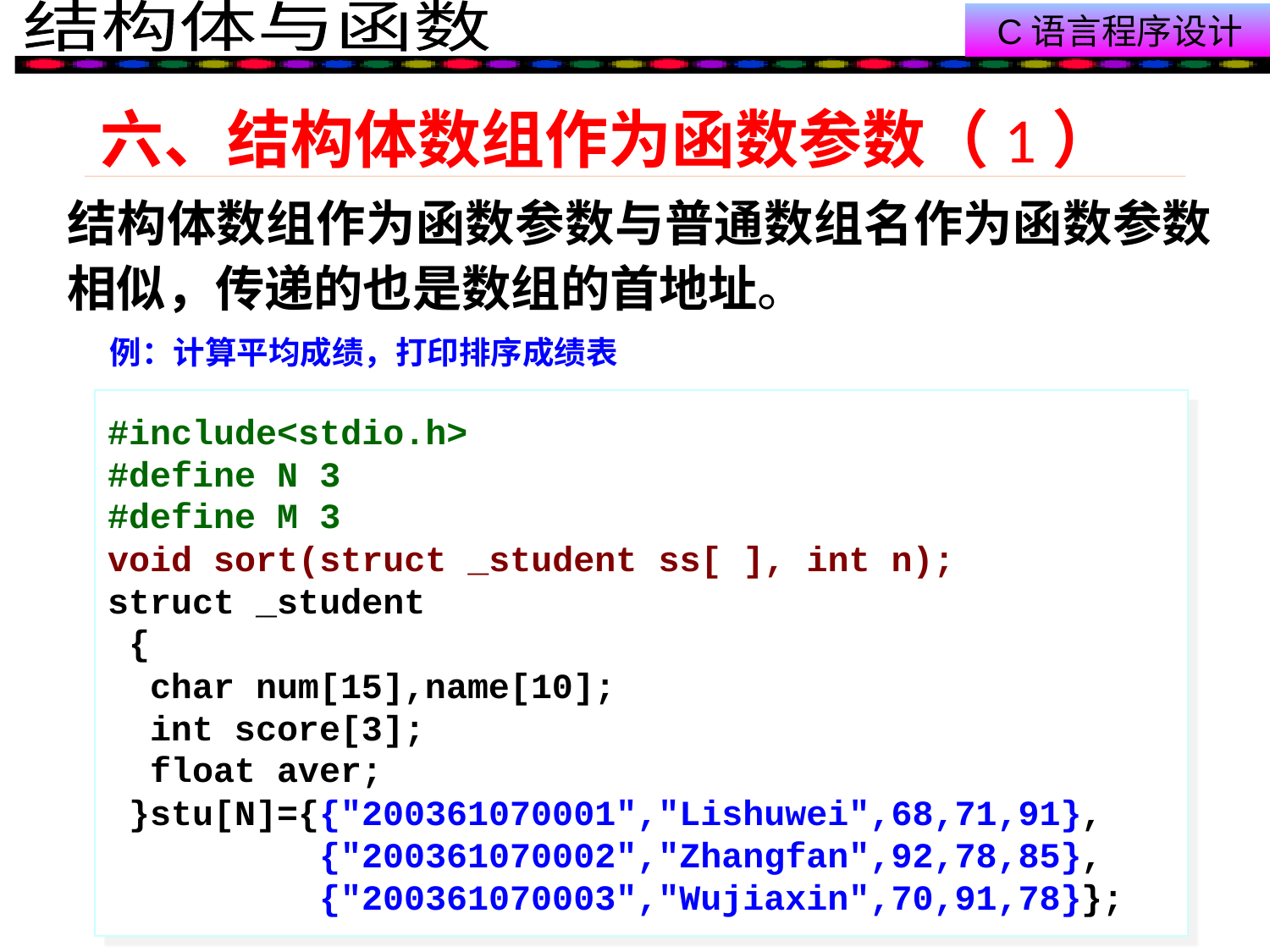

# 六、结构体数组作为函数参数（1）
结构体数组作为函数参数与普通数组名作为函数参数相似，传递的也是数组的首地址。
例：计算平均成绩，打印排序成绩表
#include<stdio.h>
#define N 3
#define M 3
void sort(struct _student ss[ ], int n);
struct _student
 {
  char num[15],name[10];
  int score[3];
  float aver;
 }stu[N]={{"200361070001","Lishuwei",68,71,91},
          {"200361070002","Zhangfan",92,78,85},
          {"200361070003","Wujiaxin",70,91,78}};